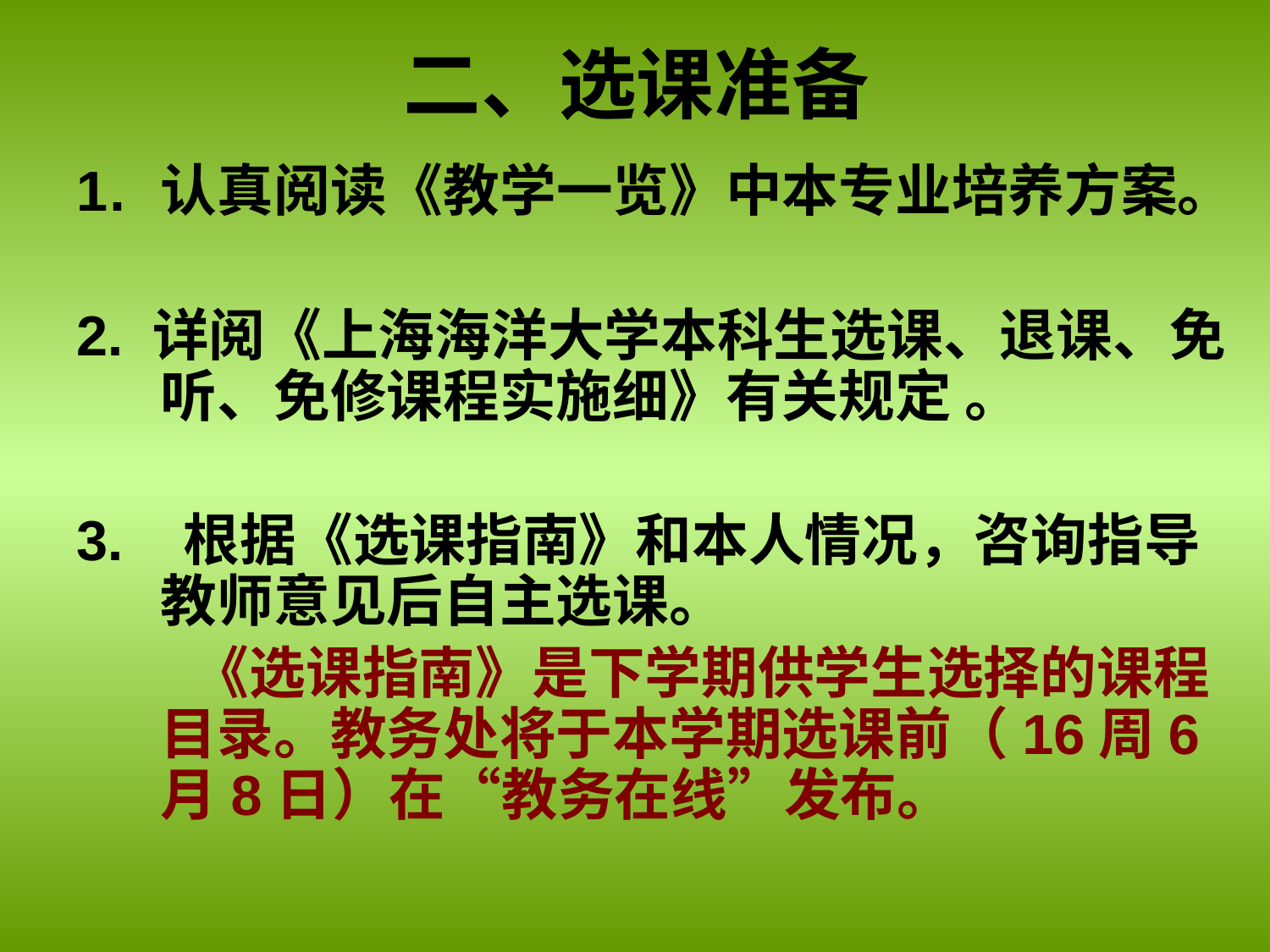

# 二、选课准备
认真阅读《教学一览》中本专业培养方案。

2. 详阅《上海海洋大学本科生选课、退课、免听、免修课程实施细》有关规定 。

3.   根据《选课指南》和本人情况，咨询指导教师意见后自主选课。
        《选课指南》是下学期供学生选择的课程目录。教务处将于本学期选课前（16周6月8日）在“教务在线”发布。